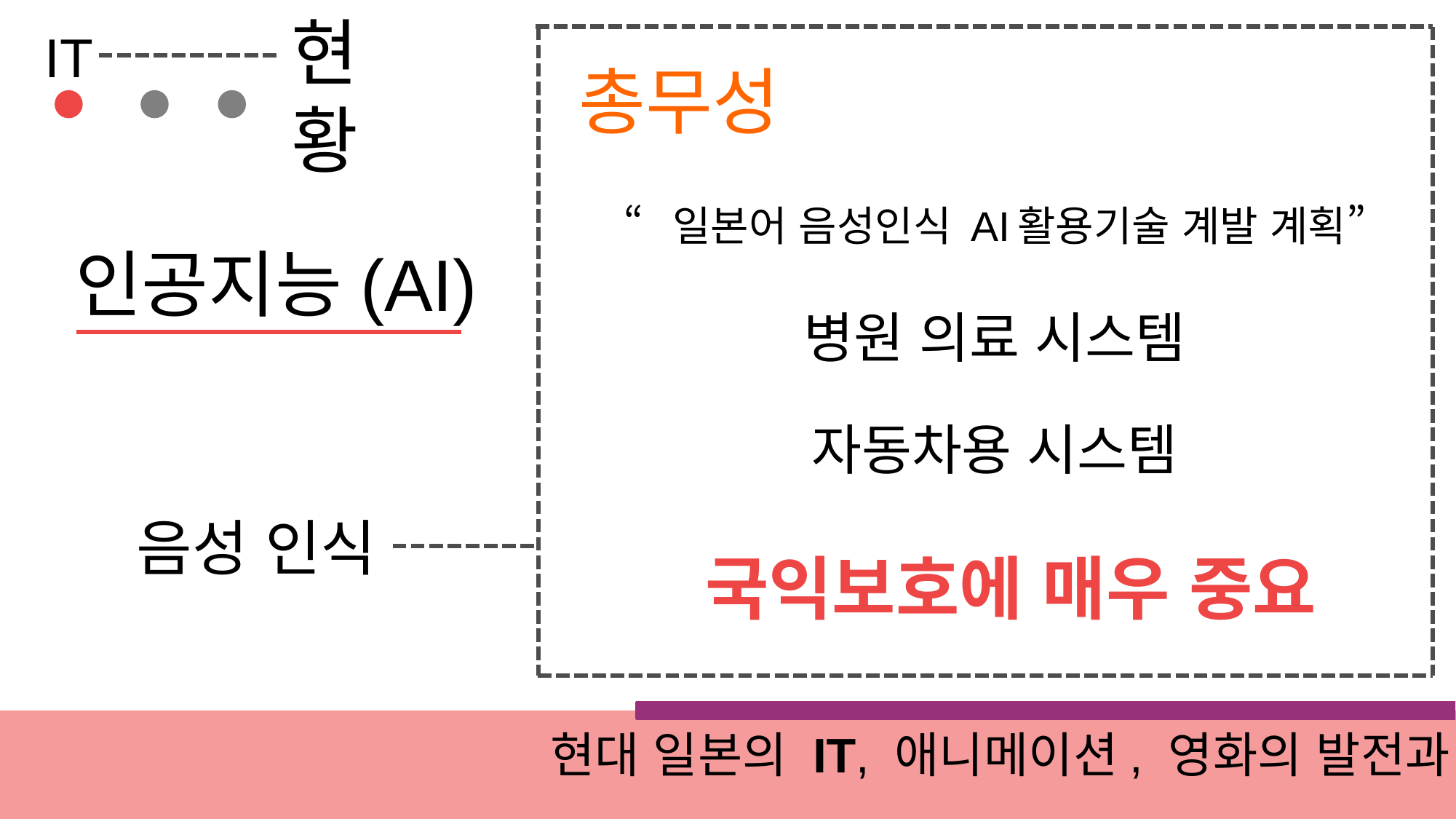

현황
IT
총무성

“일본어 음성인식 AI활용기술 계발 계획”
인공지능(AI)
병원 의료 시스템
자동차용 시스템
음성 인식
 국익보호에 매우 중요

현대 일본의 IT, 애니메이션, 영화의 발전과 현황